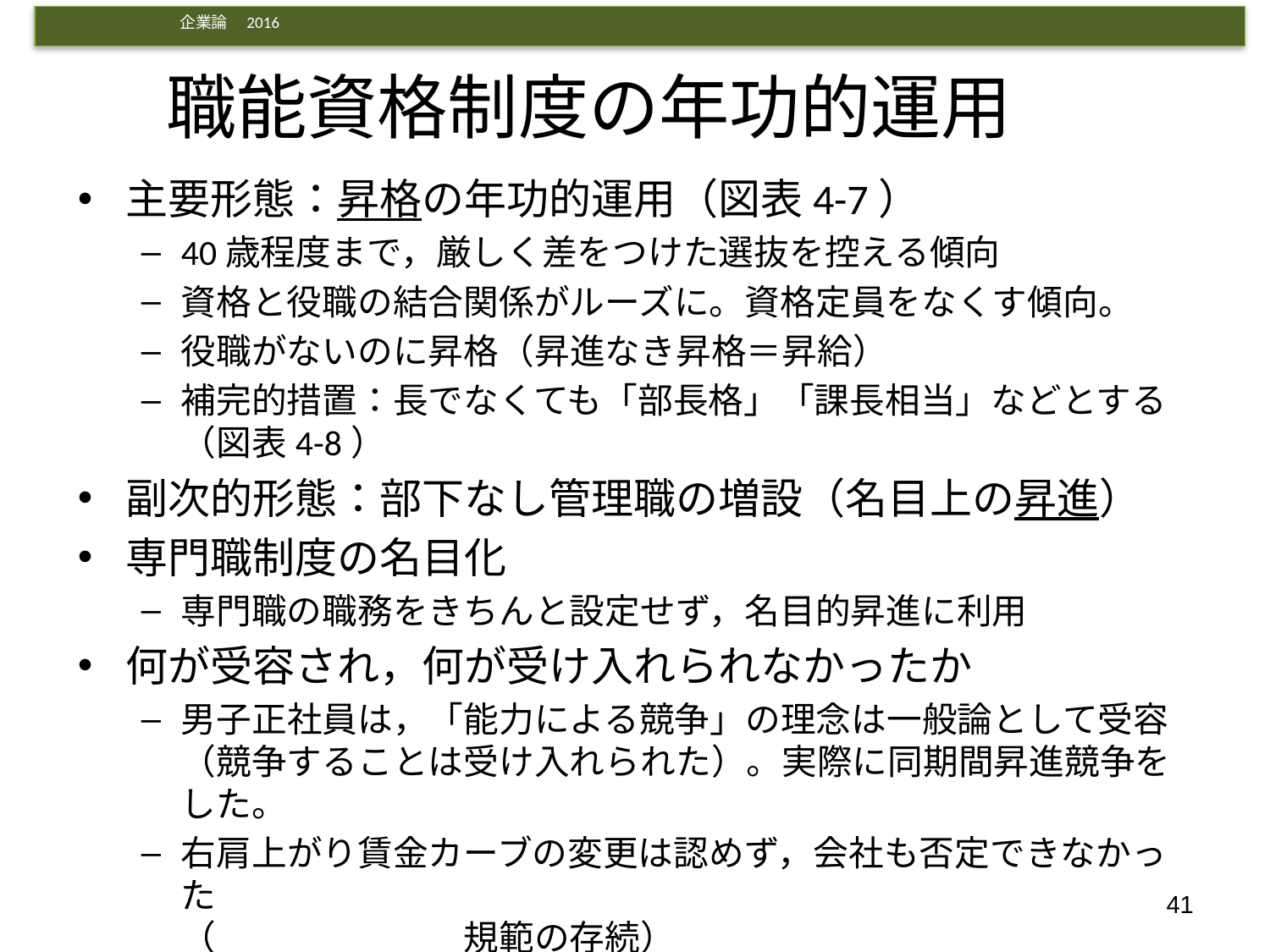

# 職能資格制度の年功的運用
主要形態：昇格の年功的運用（図表4-7）
40歳程度まで，厳しく差をつけた選抜を控える傾向
資格と役職の結合関係がルーズに。資格定員をなくす傾向。
役職がないのに昇格（昇進なき昇格＝昇給）
補完的措置：長でなくても「部長格」「課長相当」などとする（図表4-8）
副次的形態：部下なし管理職の増設（名目上の昇進）
専門職制度の名目化
専門職の職務をきちんと設定せず，名目的昇進に利用
何が受容され，何が受け入れられなかったか
男子正社員は，「能力による競争」の理念は一般論として受容（競争することは受け入れられた）。実際に同期間昇進競争をした。
右肩上がり賃金カーブの変更は認めず，会社も否定できなかった
（　　　＿　　　規範の存続）
「能力」がある男子正社員は，みな昇給させられるべきとされ，会社も否定できなかった
41